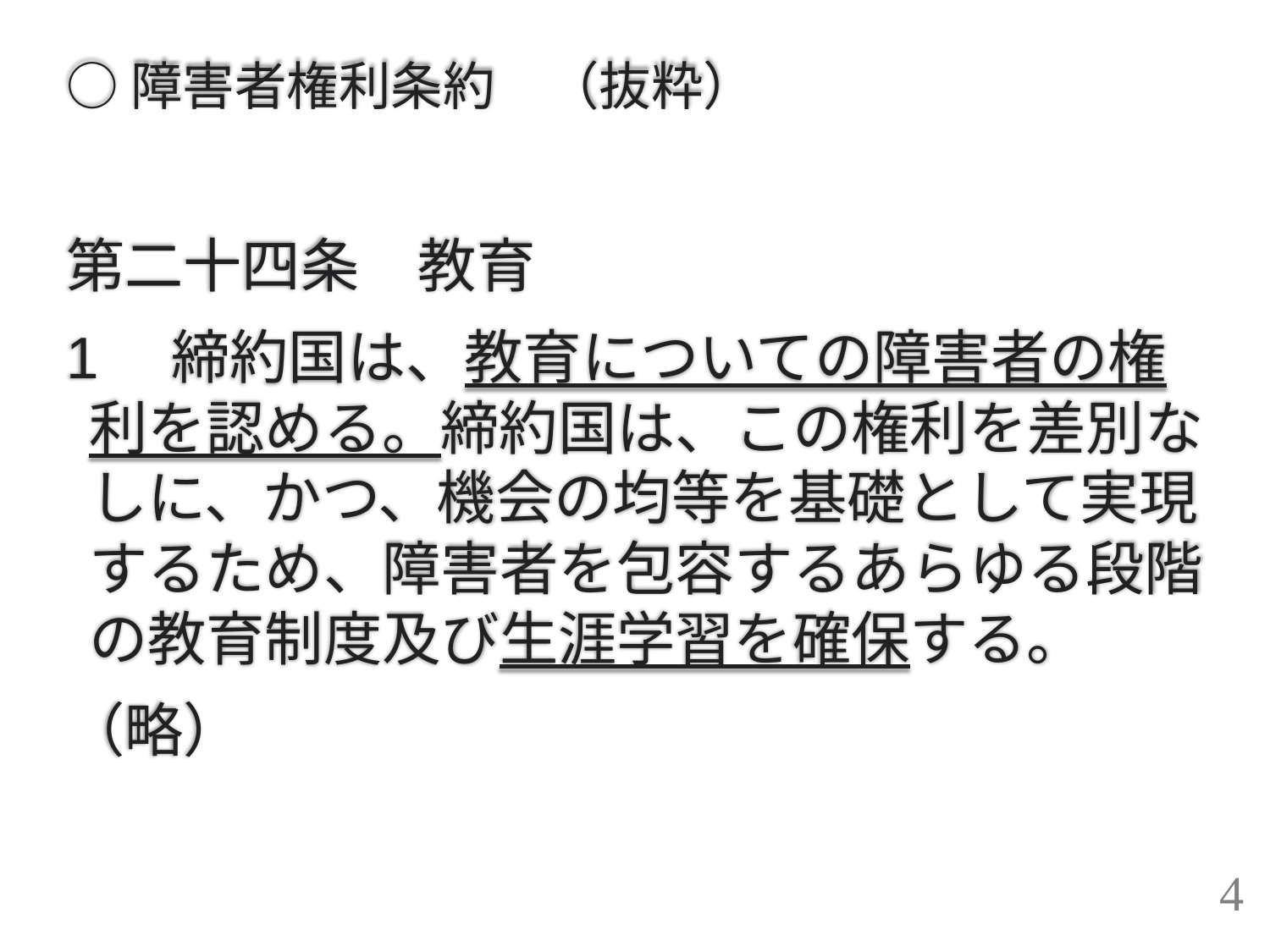

○障害者権利条約　（抜粋）

第二十四条　教育
1　締約国は、教育についての障害者の権利を認める。締約国は、この権利を差別なしに、かつ、機会の均等を基礎として実現するため、障害者を包容するあらゆる段階の教育制度及び生涯学習を確保する。
（略）
4